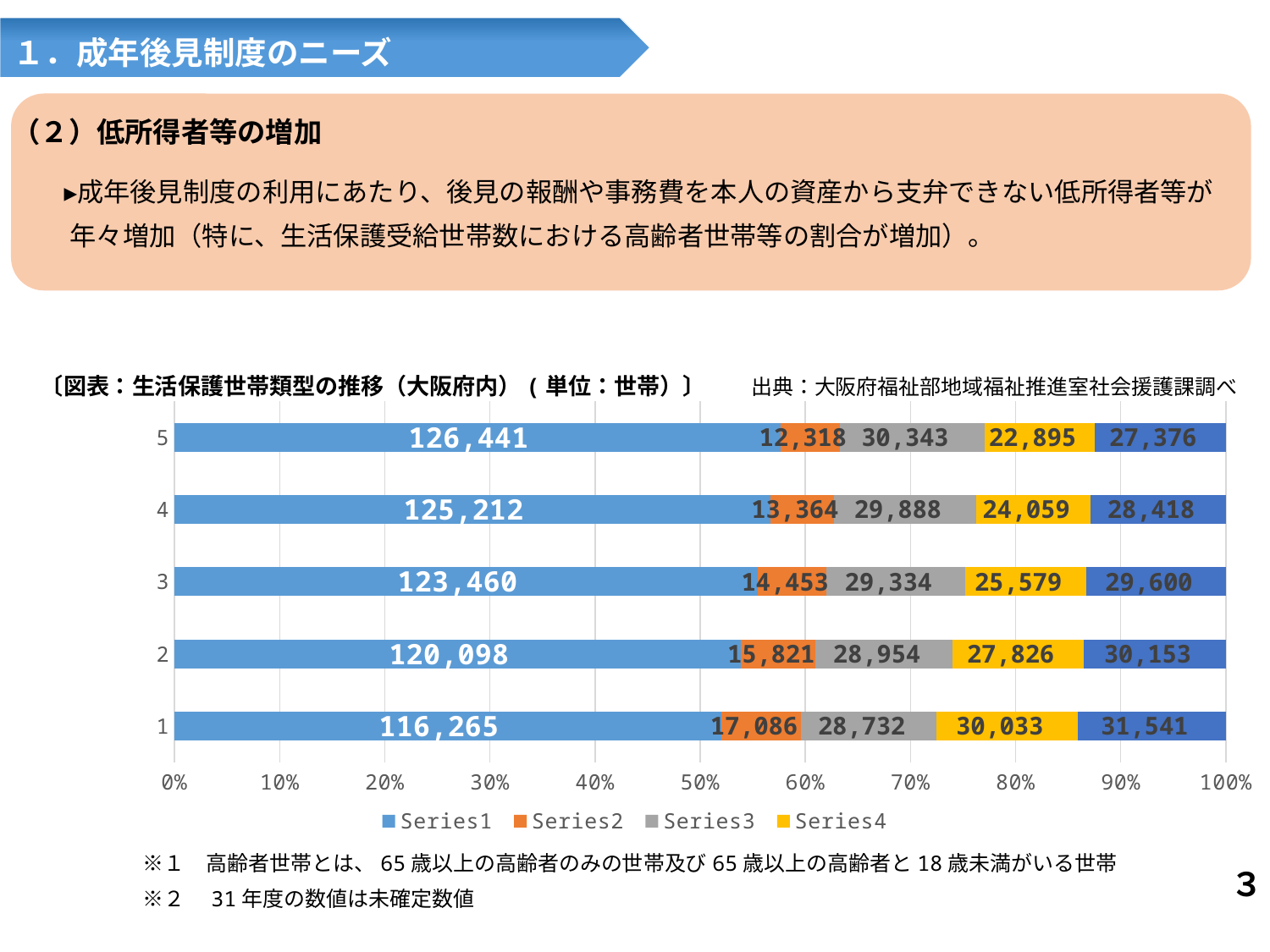

１．成年後見制度のニーズ

（２）低所得者等の増加

　▸成年後見制度の利用にあたり、後見の報酬や事務費を本人の資産から支弁できない低所得者等が
　 年々増加（特に、生活保護受給世帯数における高齢者世帯等の割合が増加）。

### Chart

| Category |  |  |  |  |  |
|---|---|---|---|---|---|
〔図表：生活保護世帯類型の推移（大阪府内）(単位：世帯）〕　　出典：大阪府福祉部地域福祉推進室社会援護課調べ

　　　　※１　高齢者世帯とは、65歳以上の高齢者のみの世帯及び65歳以上の高齢者と18歳未満がいる世帯
　　　　※２　31年度の数値は未確定数値
３